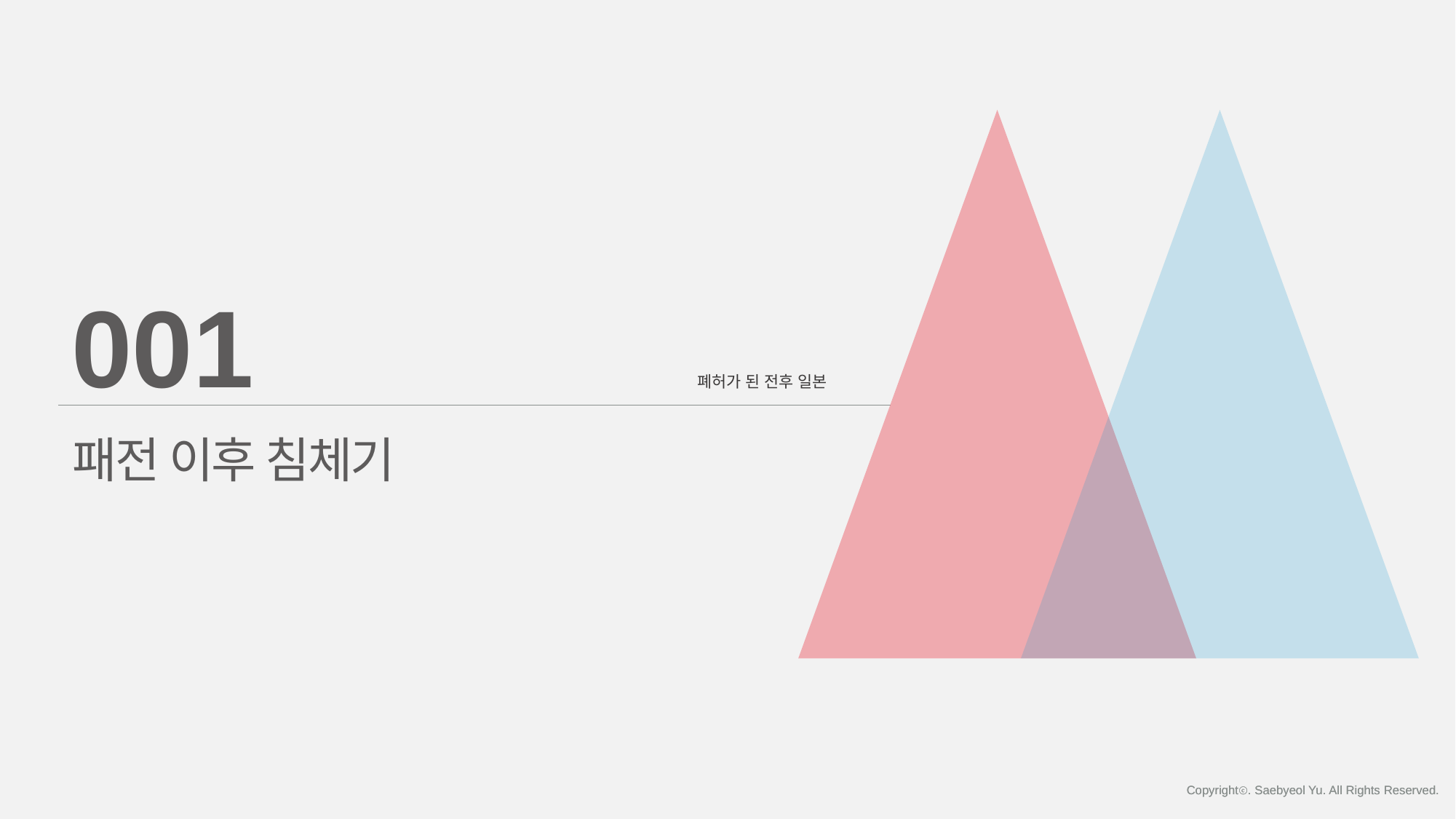

001
폐허가 된 전후 일본
패전 이후 침체기
Copyrightⓒ. Saebyeol Yu. All Rights Reserved.